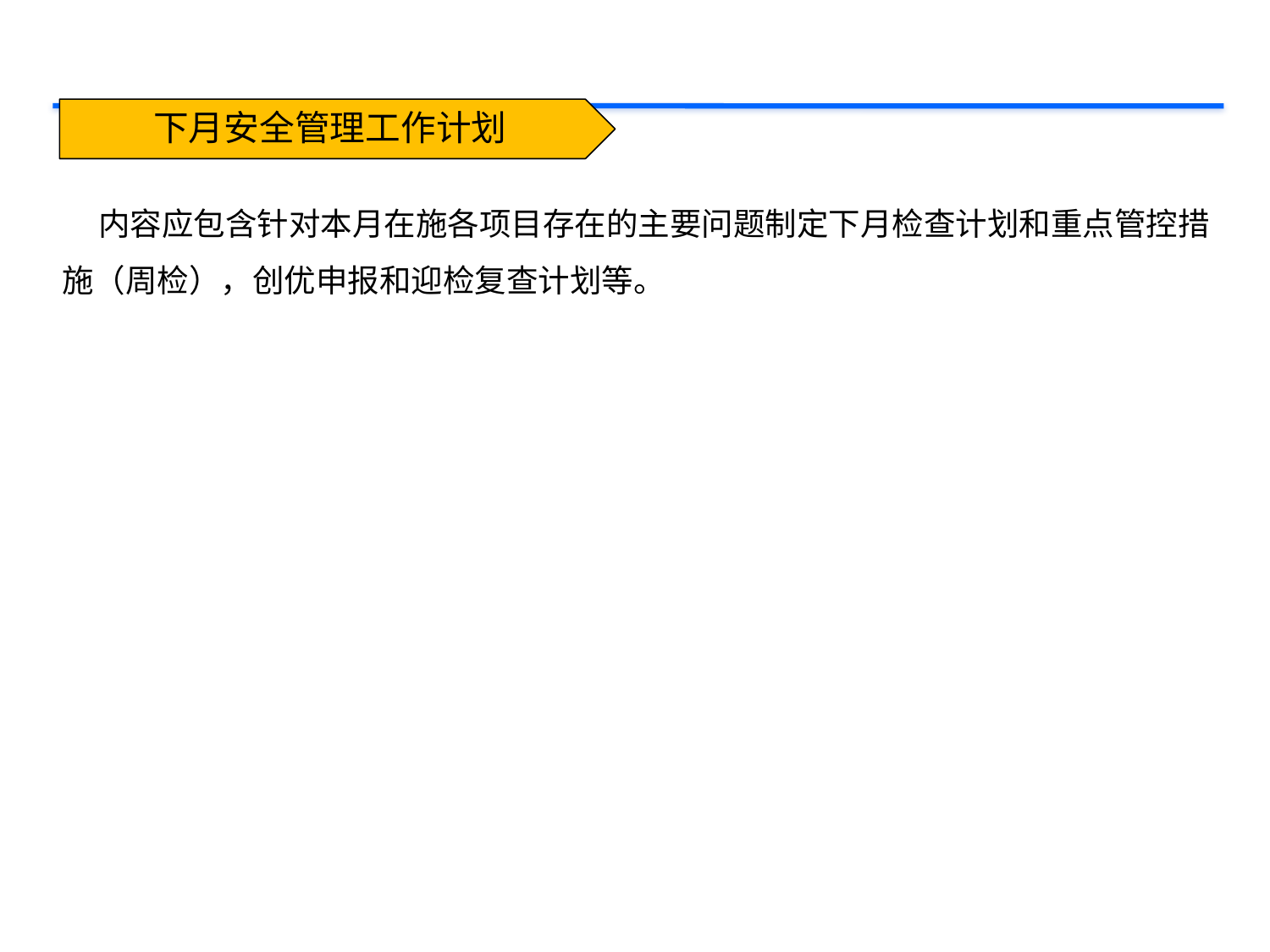

下月安全管理工作计划
    内容应包含针对本月在施各项目存在的主要问题制定下月检查计划和重点管控措施（周检），创优申报和迎检复查计划等。